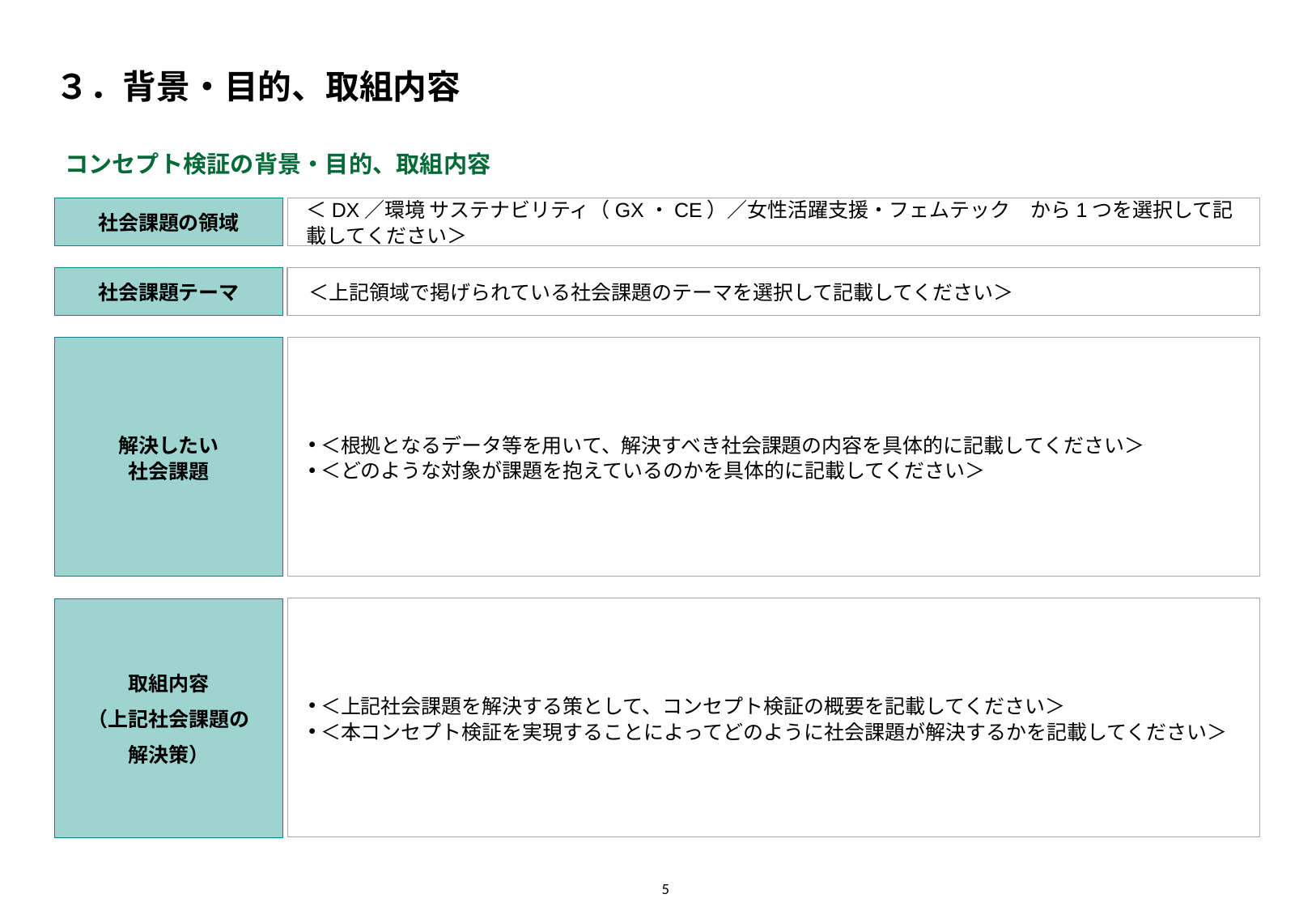

# ３．背景・目的、取組内容
コンセプト検証の背景・目的、取組内容
社会課題の領域
＜DX／環境 サステナビリティ（GX・CE）／女性活躍支援・フェムテック　から1つを選択して記載してください＞
＜上記領域で掲げられている社会課題のテーマを選択して記載してください＞
社会課題テーマ
＜根拠となるデータ等を用いて、解決すべき社会課題の内容を具体的に記載してください＞
＜どのような対象が課題を抱えているのかを具体的に記載してください＞
解決したい
社会課題
＜上記社会課題を解決する策として、コンセプト検証の概要を記載してください＞
＜本コンセプト検証を実現することによってどのように社会課題が解決するかを記載してください＞
取組内容
（上記社会課題の
解決策）
5